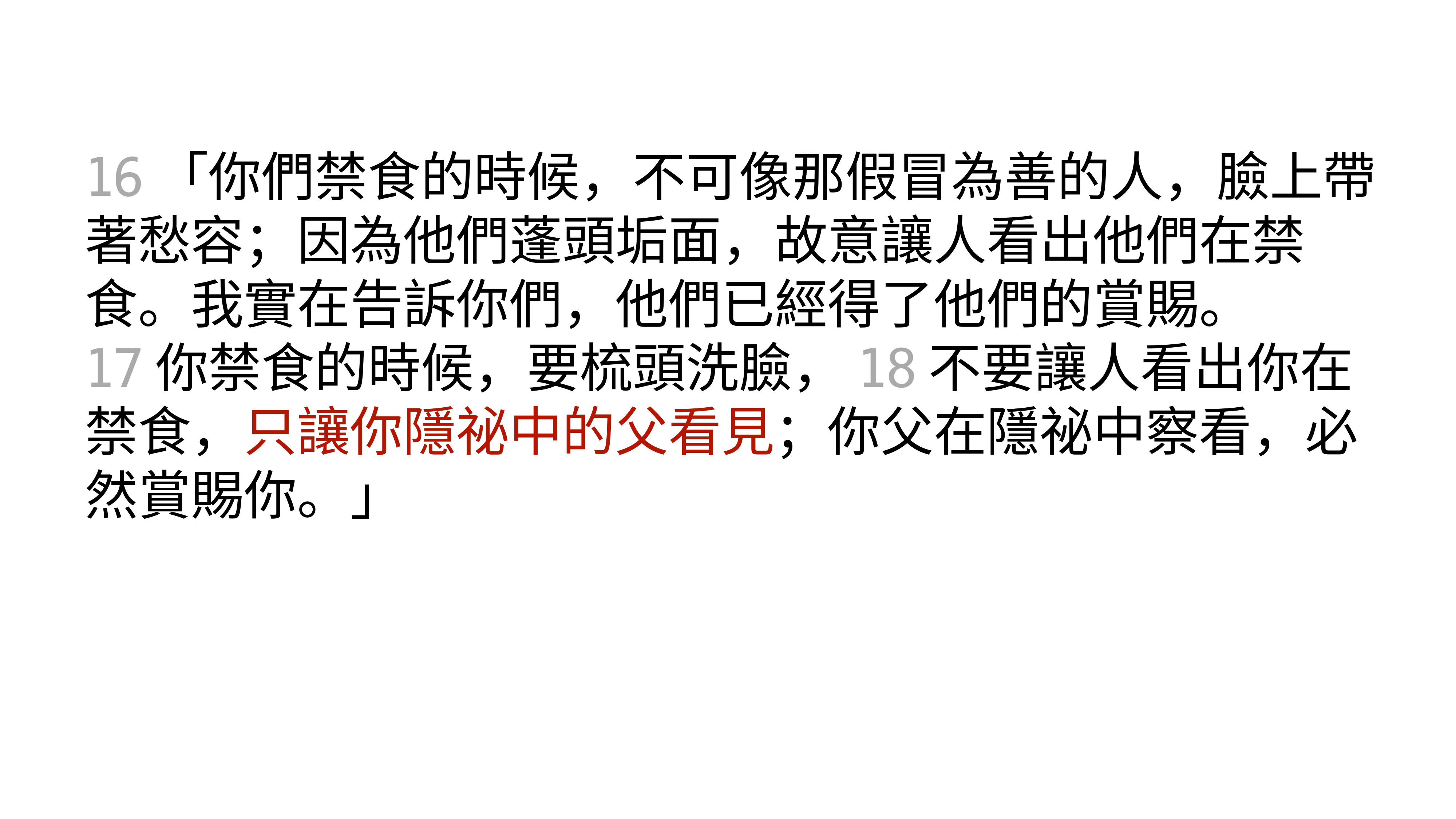

16「你們禁食的時候，不可像那假冒為善的人，臉上帶著愁容；因為他們蓬頭垢面，故意讓人看出他們在禁食。我實在告訴你們，他們已經得了他們的賞賜。
17你禁食的時候，要梳頭洗臉，18不要讓人看出你在禁食，只讓你隱祕中的父看見；你父在隱祕中察看，必然賞賜你。」